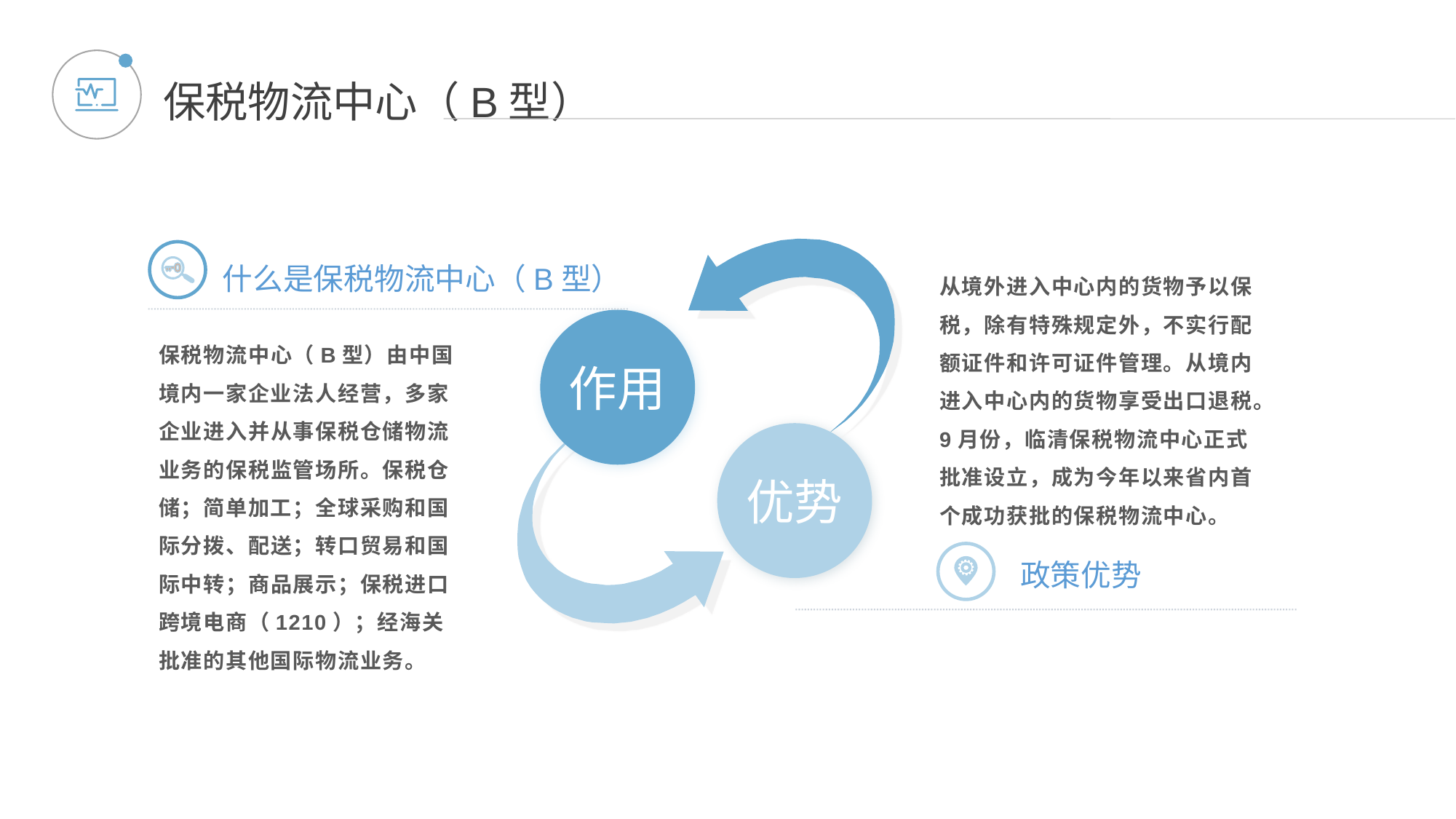

保税物流中心（B型）

什么是保税物流中心（B型）

从境外进入中心内的货物予以保税，除有特殊规定外，不实行配额证件和许可证件管理。从境内进入中心内的货物享受出口退税。9月份，临清保税物流中心正式批准设立，成为今年以来省内首个成功获批的保税物流中心。

作用
保税物流中心（B型）由中国境内一家企业法人经营，多家企业进入并从事保税仓储物流业务的保税监管场所。保税仓储；简单加工；全球采购和国际分拨、配送；转口贸易和国际中转；商品展示；保税进口跨境电商（1210）；经海关批准的其他国际物流业务。
优势

政策优势